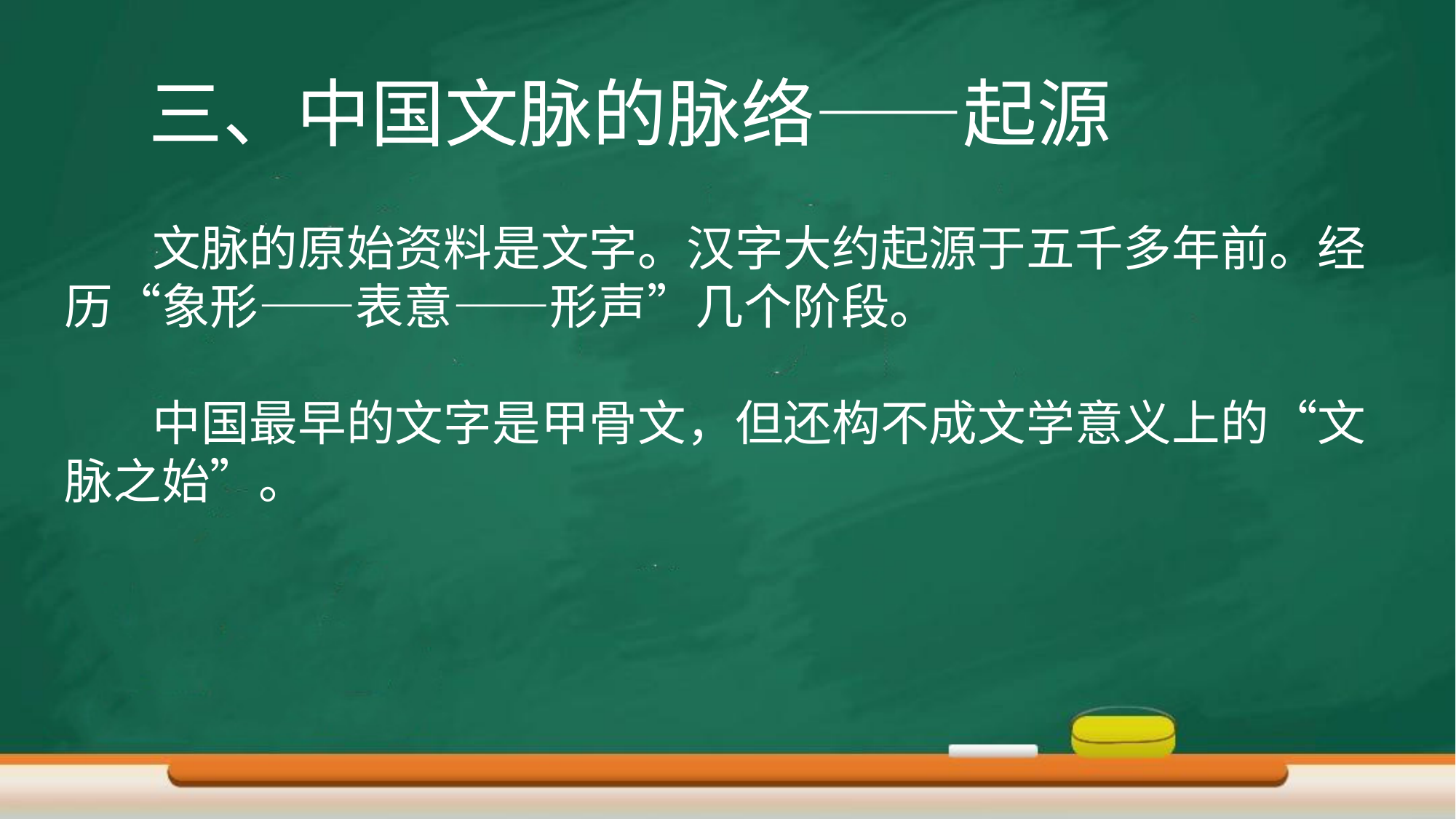

# 三、中国文脉的脉络——起源
       文脉的原始资料是文字。汉字大约起源于五千多年前。经历“象形——表意——形声”几个阶段。

       中国最早的文字是甲骨文，但还构不成文学意义上的“文脉之始”。